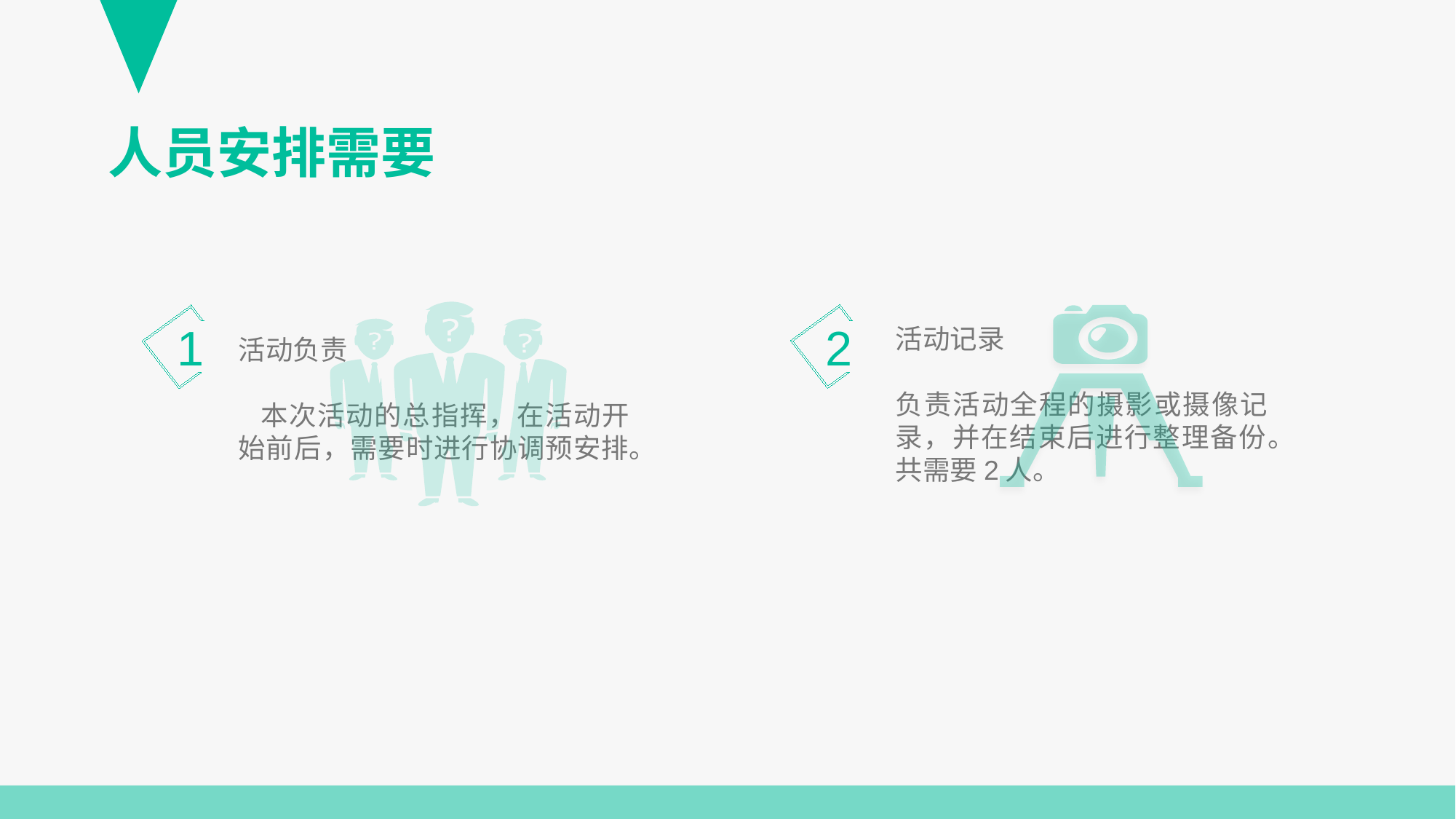

人员安排需要

2
活动记录

负责活动全程的摄影或摄像记录，并在结束后进行整理备份。共需要2人。

1

活动负责

  本次活动的总指挥，在活动开始前后，需要时进行协调预安排。